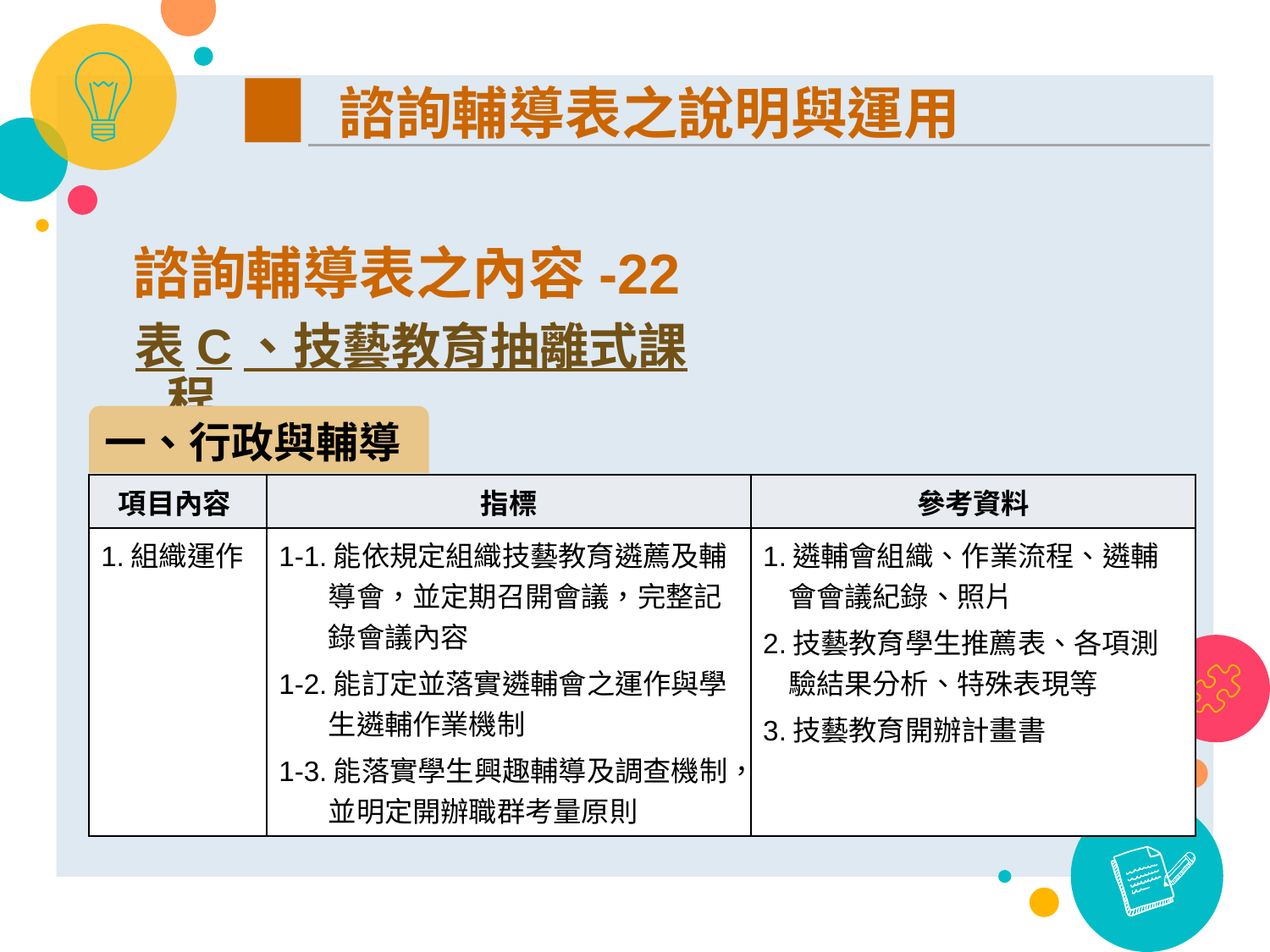

諮詢輔導表之說明與運用

諮詢輔導表之內容-22
表C、技藝教育抽離式課程
一、行政與輔導
| 項目內容 | 指標 | 參考資料 |
| --- | --- | --- |
| 1.組織運作 | 1-1.能依規定組織技藝教育遴薦及輔導會，並定期召開會議，完整記錄會議內容 1-2.能訂定並落實遴輔會之運作與學生遴輔作業機制 1-3.能落實學生興趣輔導及調查機制，並明定開辦職群考量原則 | 1.遴輔會組織、作業流程、遴輔會會議紀錄、照片 2.技藝教育學生推薦表、各項測驗結果分析、特殊表現等 3.技藝教育開辦計畫書 |